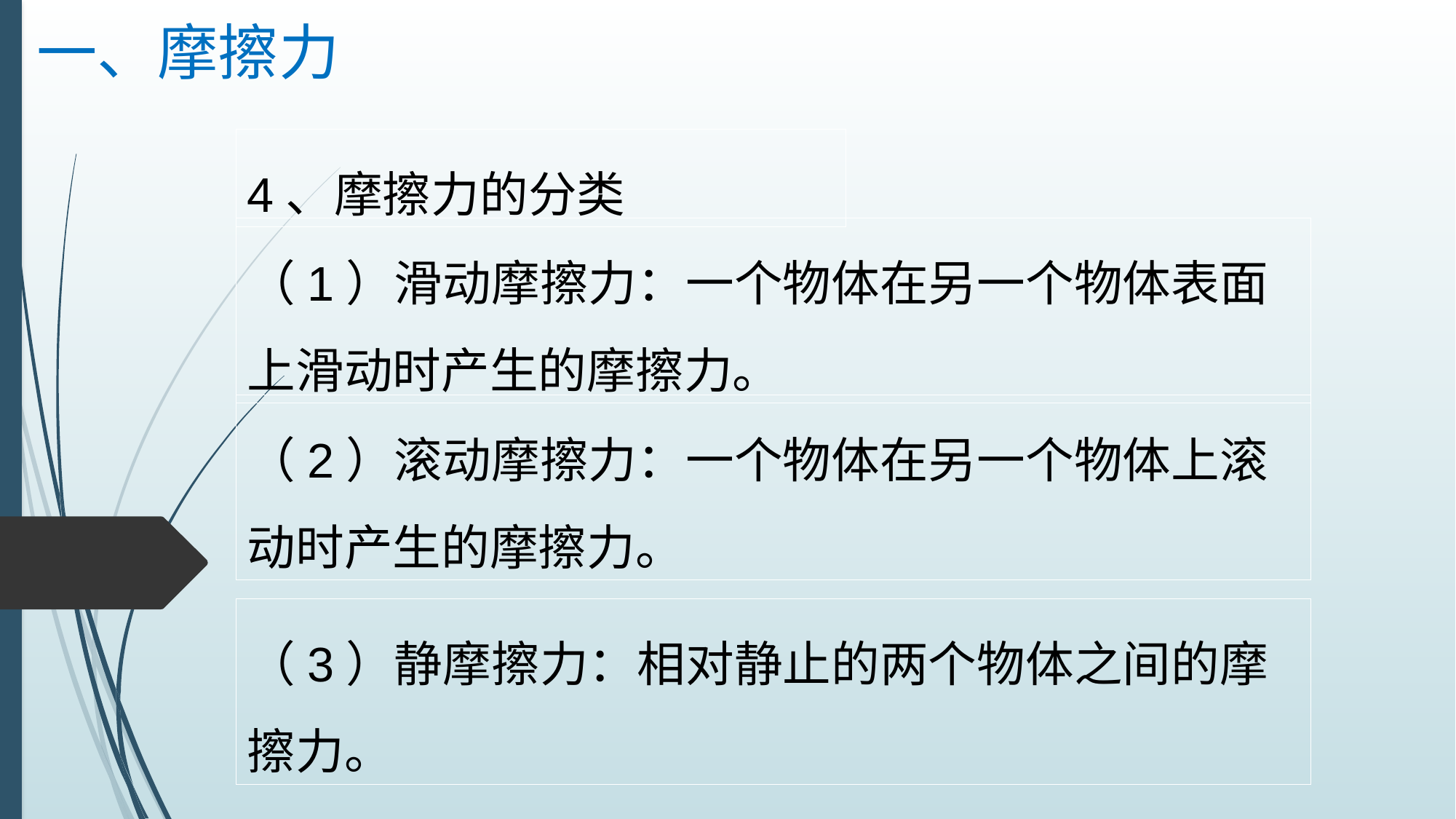

一、摩擦力
4、摩擦力的分类
（1）滑动摩擦力：一个物体在另一个物体表面上滑动时产生的摩擦力。
（2）滚动摩擦力：一个物体在另一个物体上滚动时产生的摩擦力。
（3）静摩擦力：相对静止的两个物体之间的摩擦力。